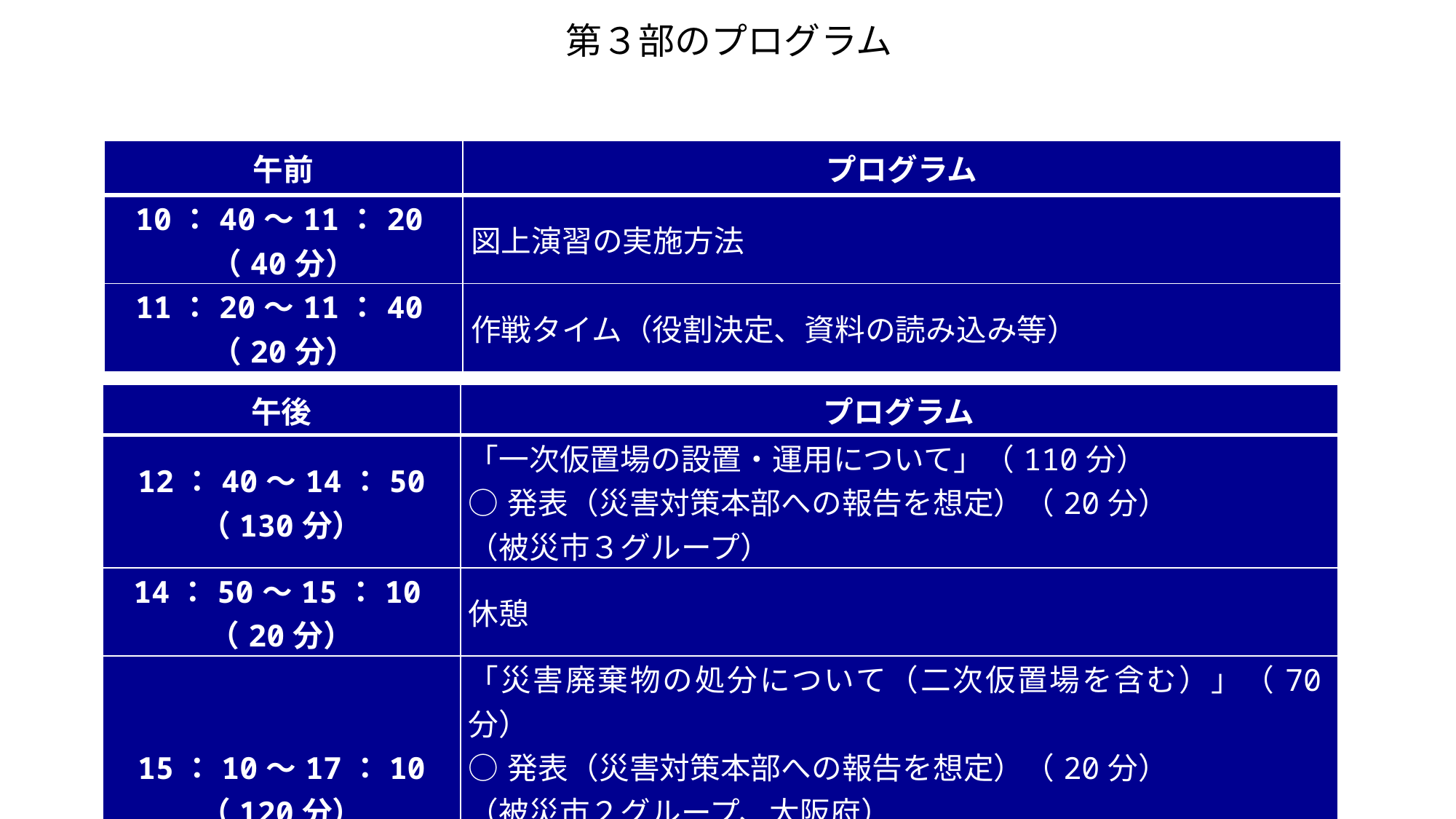

# 第３部のプログラム
| 午前 | プログラム |
| --- | --- |
| 10：40～11：20（40分） | 図上演習の実施方法 |
| 11：20～11：40（20分） | 作戦タイム（役割決定、資料の読み込み等） |
昼食休憩11:40～12:40
| 午後 | プログラム |
| --- | --- |
| 12：40～14：50 （130分） | 「一次仮置場の設置・運用について」（110分） ○発表（災害対策本部への報告を想定）（20分） （被災市３グループ） |
| 14：50～15：10（20分） | 休憩 |
| 15：10～17：10 （120分） | 「災害廃棄物の処分について（二次仮置場を含む）」（70分） ○発表（災害対策本部への報告を想定）（20分） （被災市２グループ、大阪府） ○振り返り（20分） ○全体を含む講評（10分） |